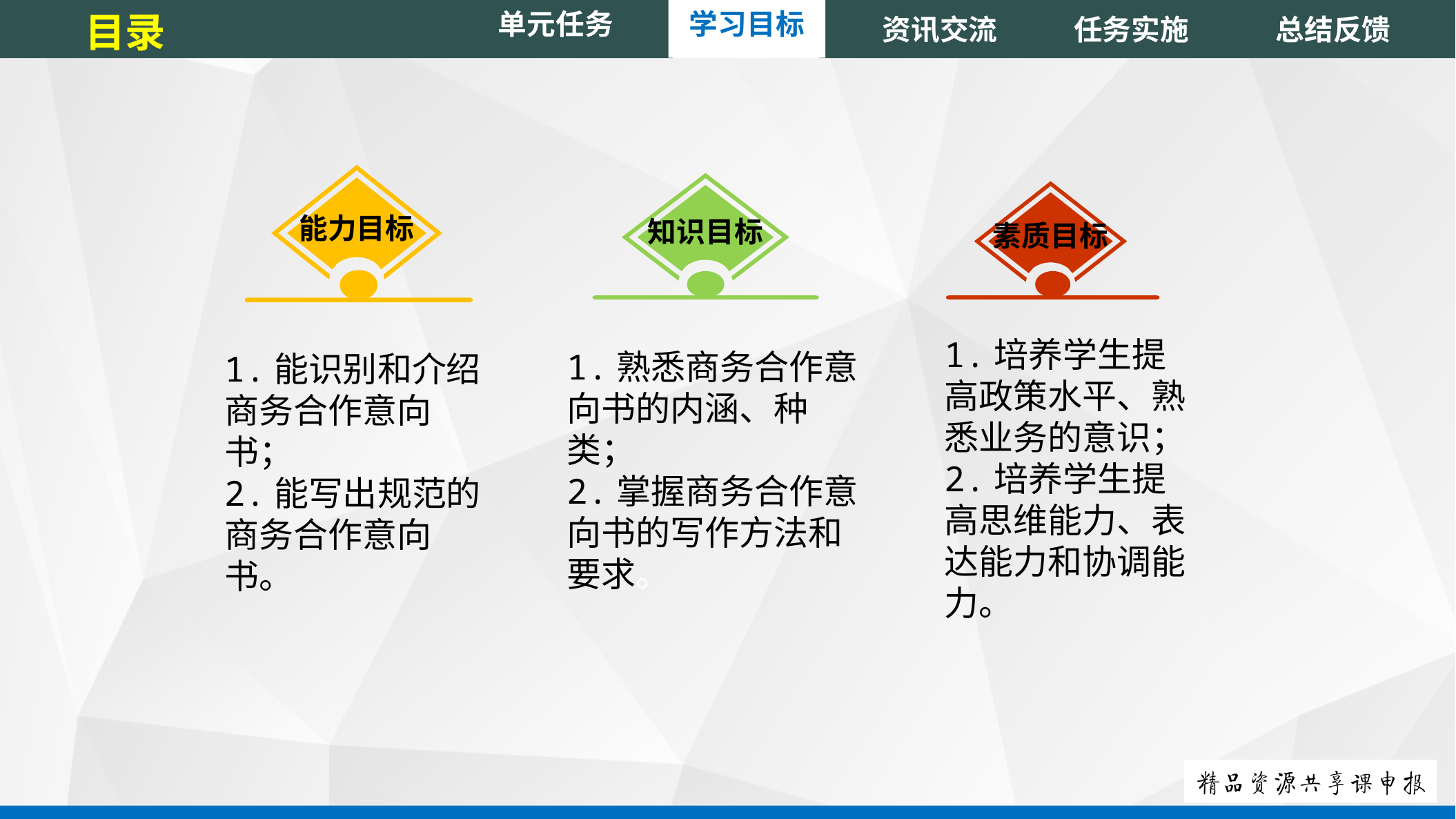

单元任务
目录
资讯交流
任务实施
总结反馈

学习目标

能力目标
知识目标
素质目标

1.培养学生提高政策水平、熟悉业务的意识；
2.培养学生提高思维能力、表达能力和协调能力。
1.熟悉商务合作意向书的内涵、种类；
2.掌握商务合作意向书的写作方法和要求。
1.能识别和介绍商务合作意向书；
2.能写出规范的商务合作意向书。